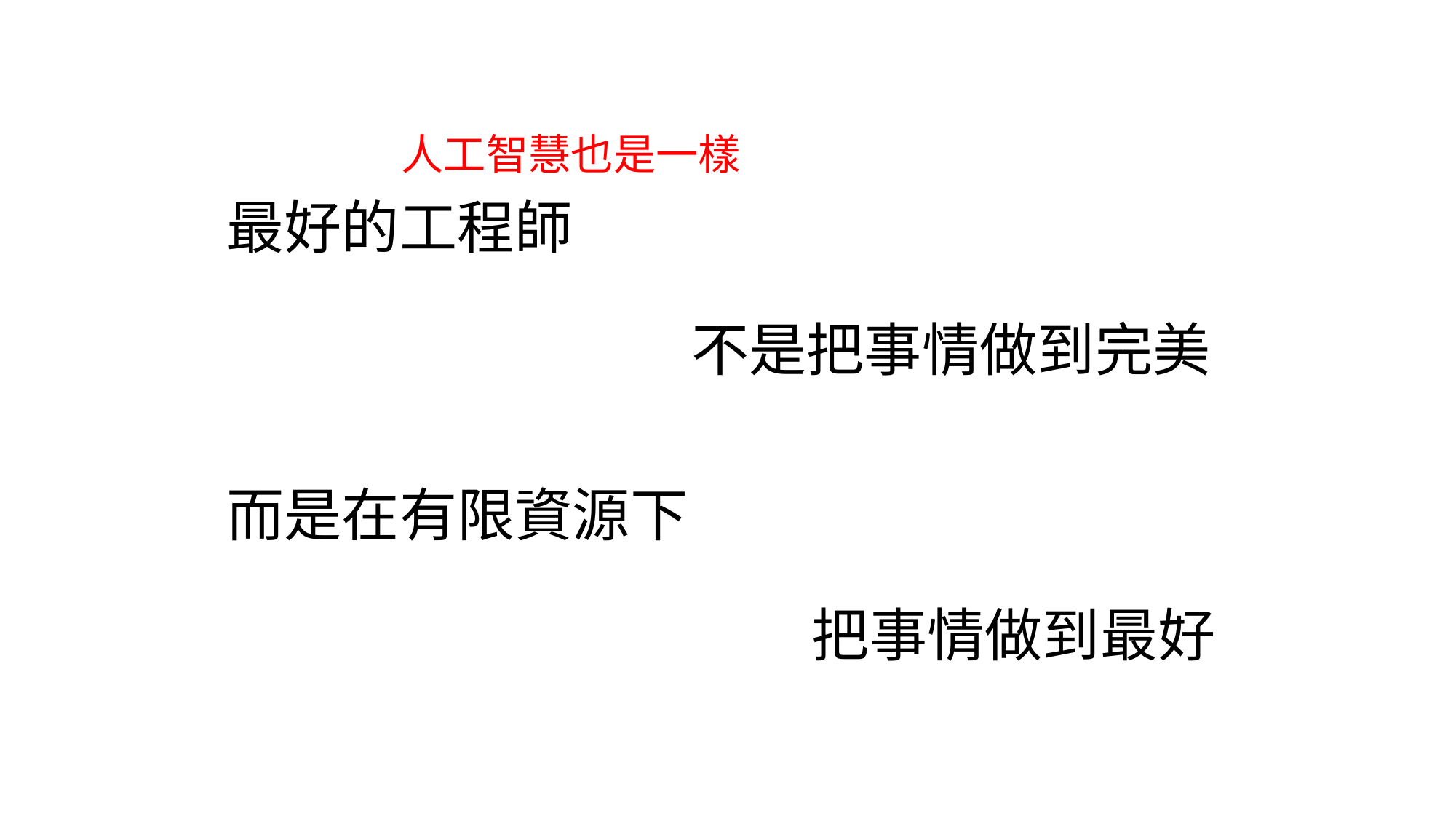

人工智慧也是一樣
最好的工程師
不是把事情做到完美
而是在有限資源下
把事情做到最好